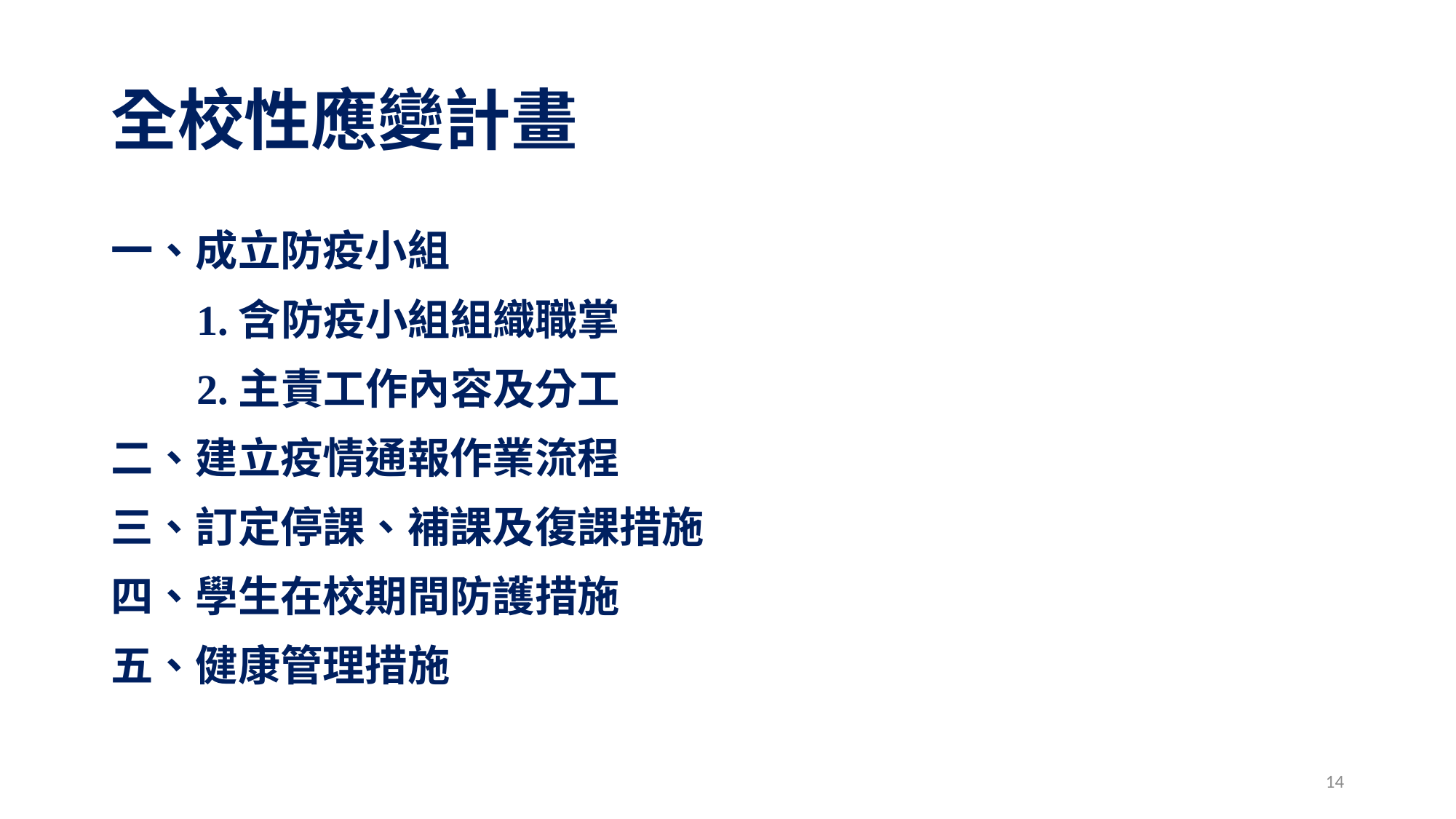

# 全校性應變計畫
一、成立防疫小組
1.含防疫小組組織職掌
2.主責工作內容及分工
二、建立疫情通報作業流程
三、訂定停課、補課及復課措施
四、學生在校期間防護措施
五、健康管理措施

14